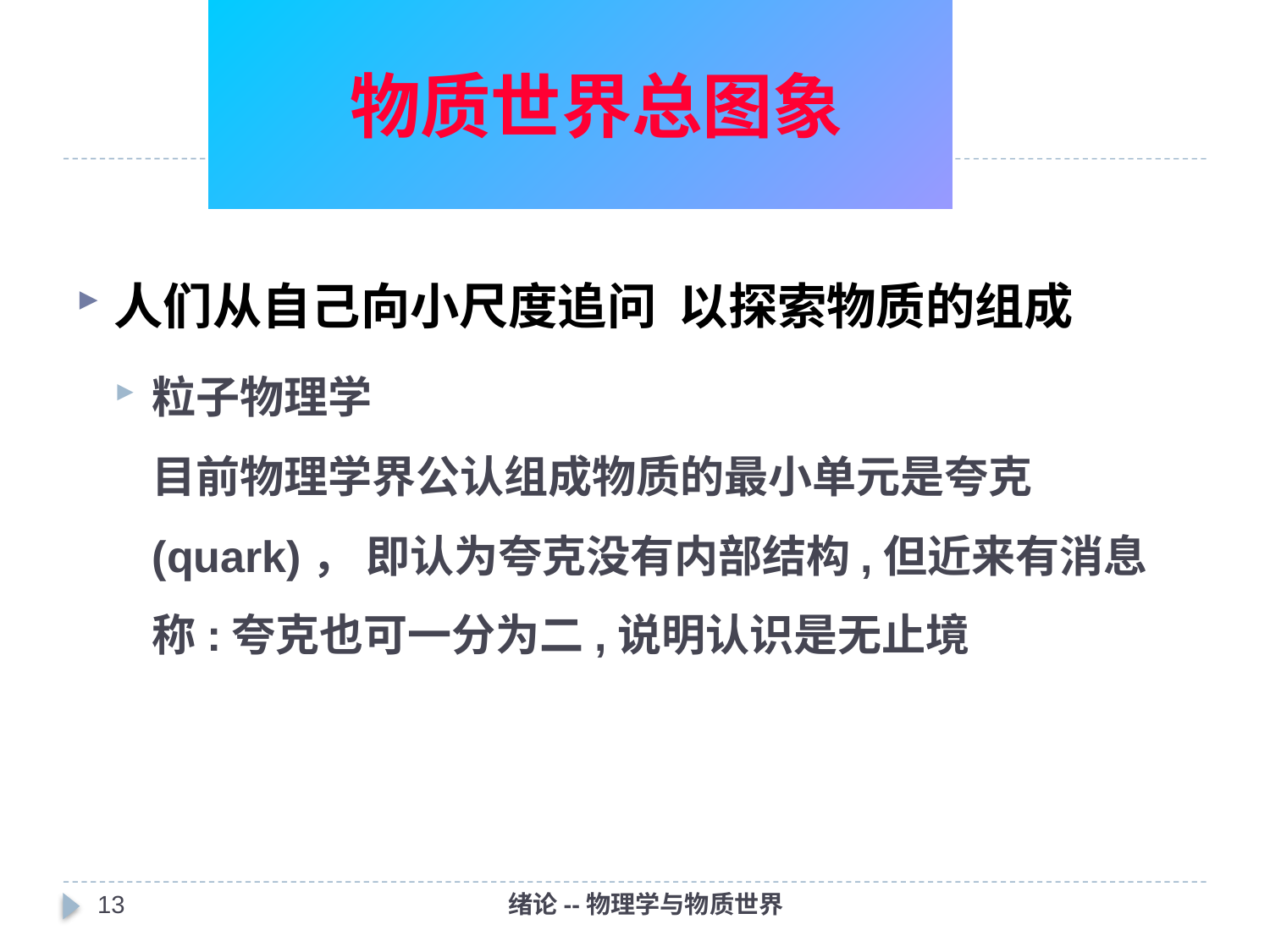

# 物质世界总图象

人们从自己向小尺度追问  以探索物质的组成
粒子物理学
目前物理学界公认组成物质的最小单元是夸克(quark)， 即认为夸克没有内部结构,但近来有消息称:夸克也可一分为二,说明认识是无止境
13
绪论--物理学与物质世界